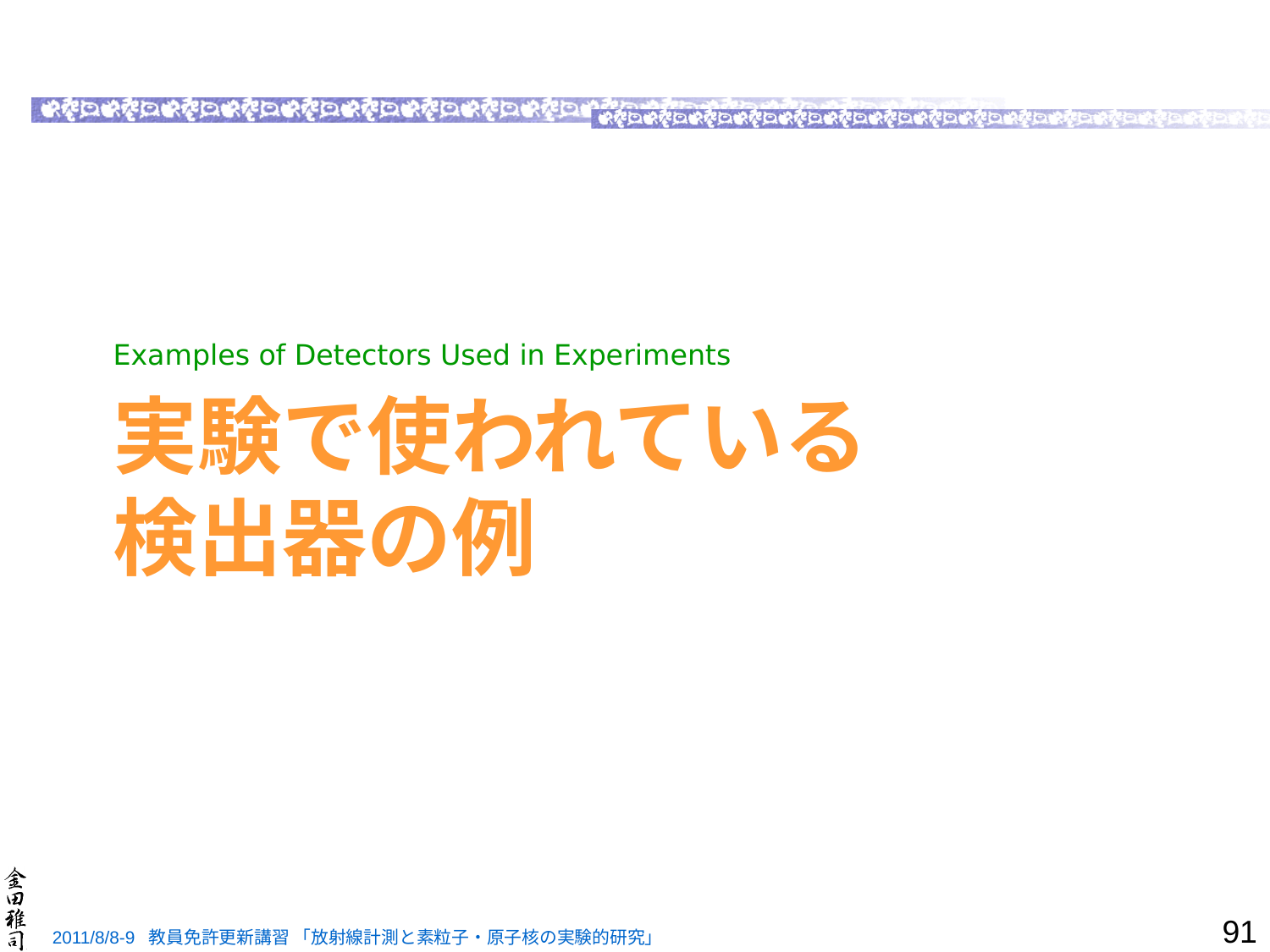

Examples of Detectors Used in Experiments
# 実験で使われている 検出器の例
91
2011/8/8-9  教員免許更新講習 「放射線計測と素粒子・原子核の実験的研究」